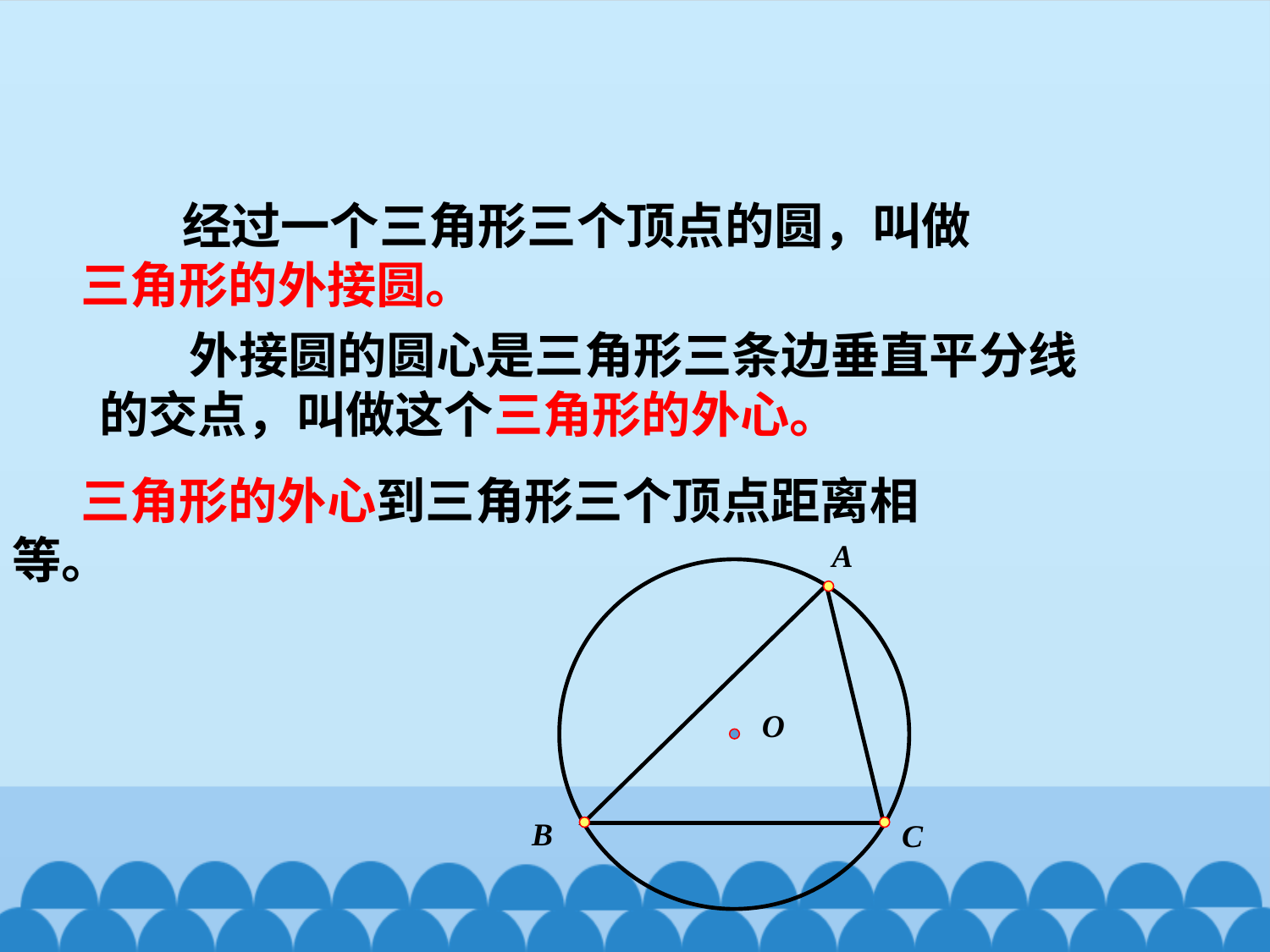

经过一个三角形三个顶点的圆，叫做三角形的外接圆。
       外接圆的圆心是三角形三条边垂直平分线的交点，叫做这个三角形的外心。
     三角形的外心到三角形三个顶点距离相等。
A

O

B
C